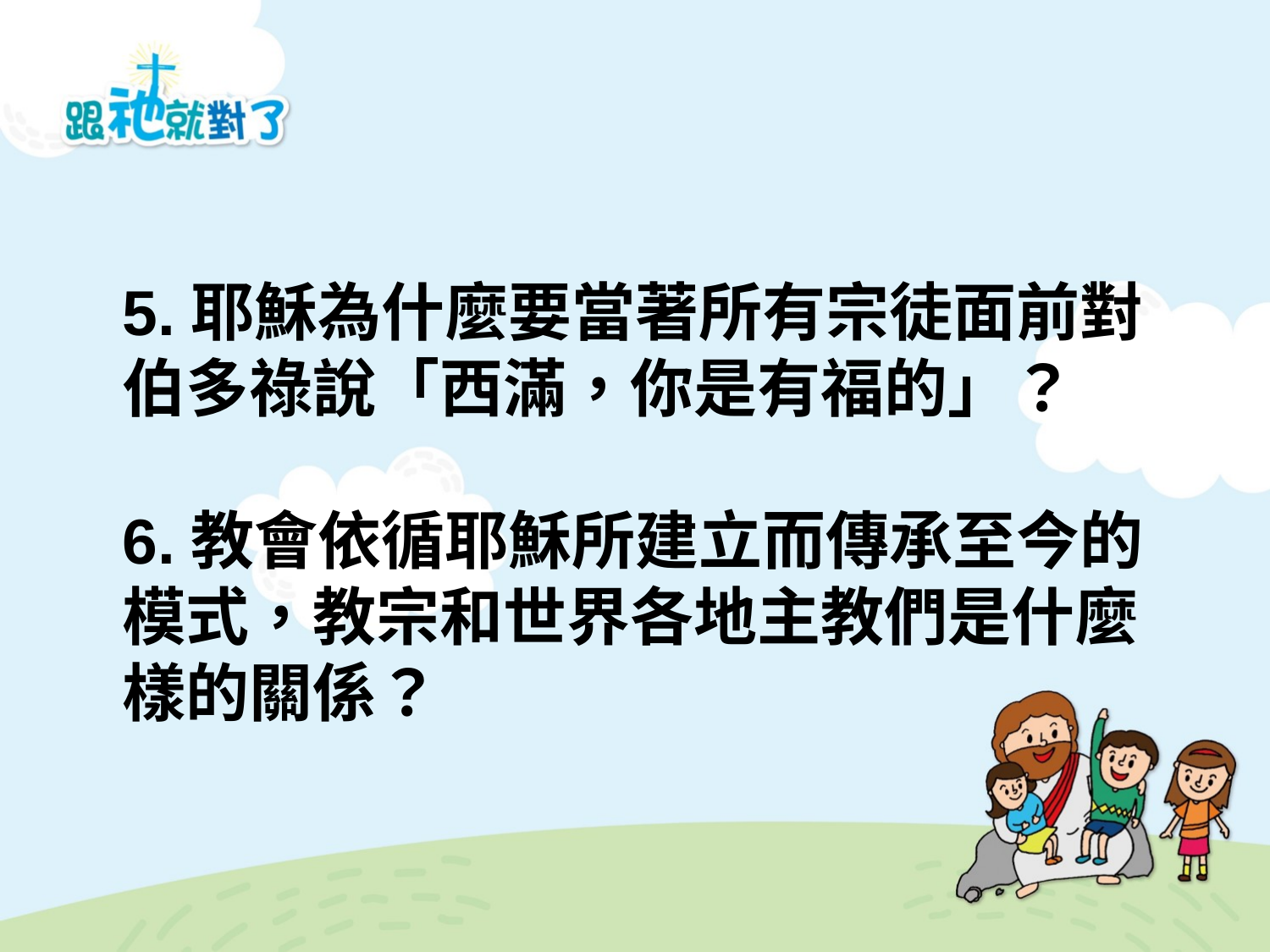

5.耶穌為什麼要當著所有宗徒面前對伯多祿說「西滿，你是有福的」？

6.教會依循耶穌所建立而傳承至今的模式，教宗和世界各地主教們是什麼樣的關係？